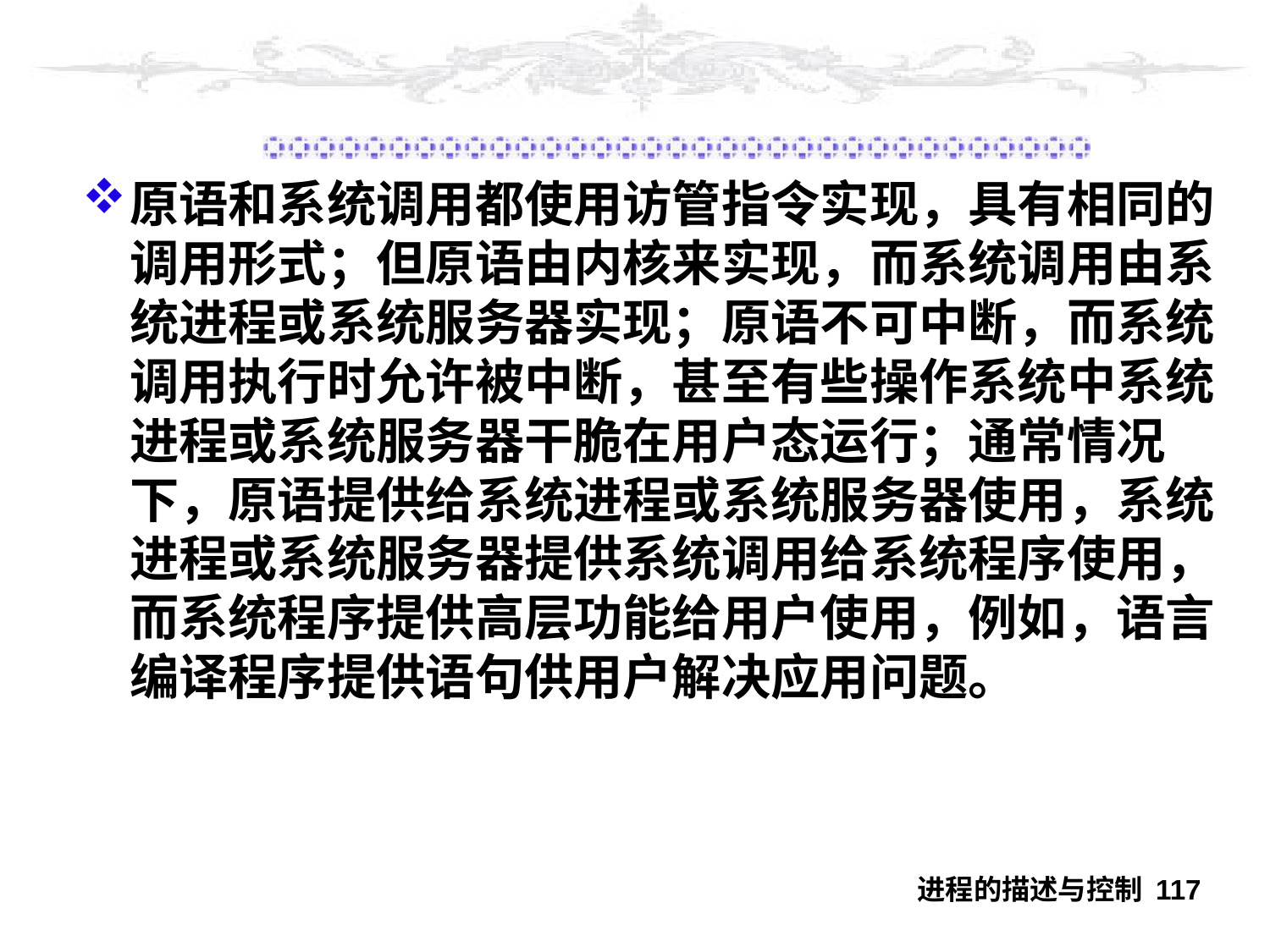

#
原语和系统调用都使用访管指令实现，具有相同的调用形式；但原语由内核来实现，而系统调用由系统进程或系统服务器实现；原语不可中断，而系统调用执行时允许被中断，甚至有些操作系统中系统进程或系统服务器干脆在用户态运行；通常情况下，原语提供给系统进程或系统服务器使用，系统进程或系统服务器提供系统调用给系统程序使用，而系统程序提供高层功能给用户使用，例如，语言编译程序提供语句供用户解决应用问题。